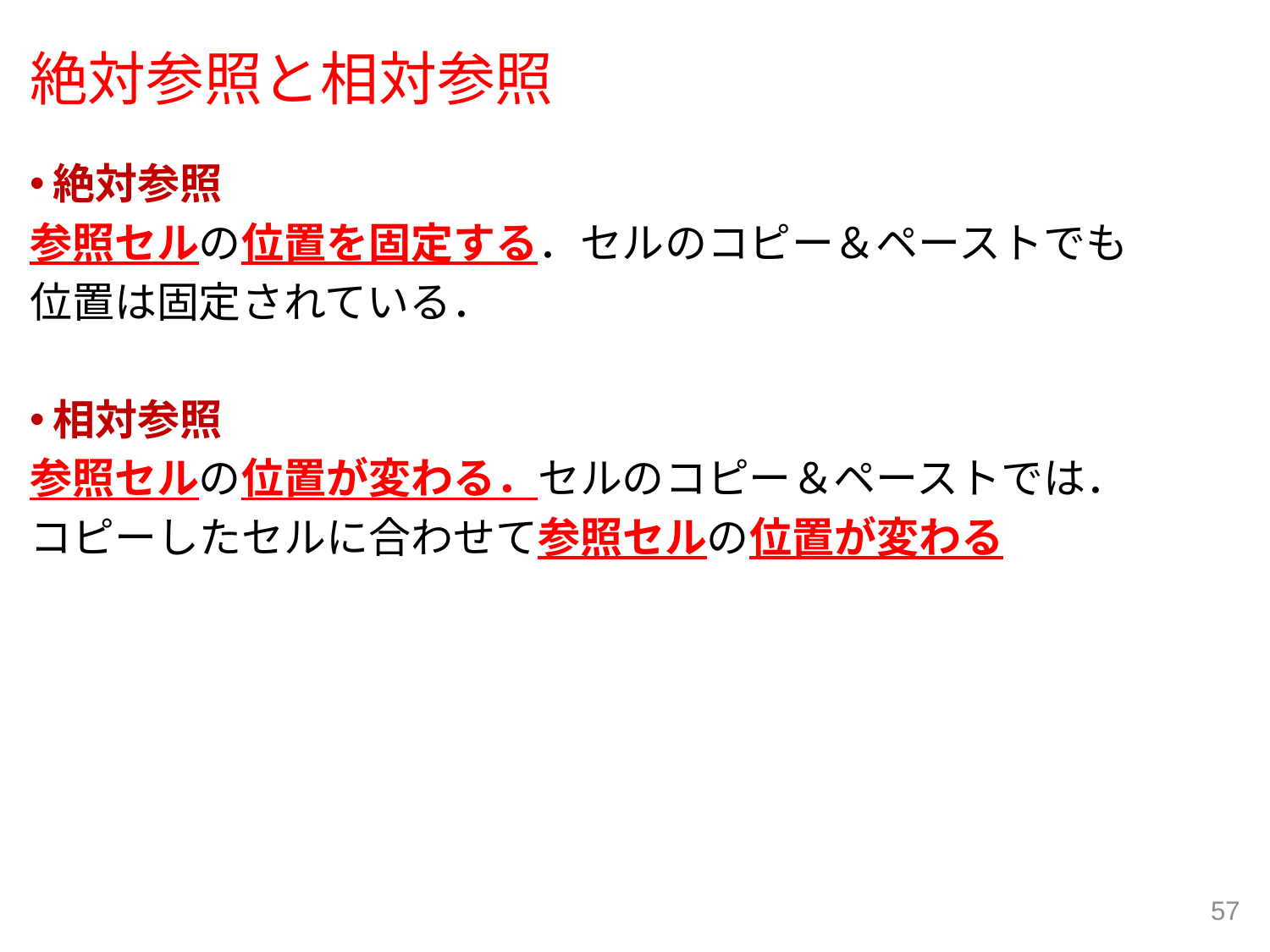

# 絶対参照と相対参照
絶対参照
参照セルの位置を固定する．セルのコピー＆ペーストでも
位置は固定されている．

相対参照
参照セルの位置が変わる．セルのコピー＆ペーストでは．
コピーしたセルに合わせて参照セルの位置が変わる
57